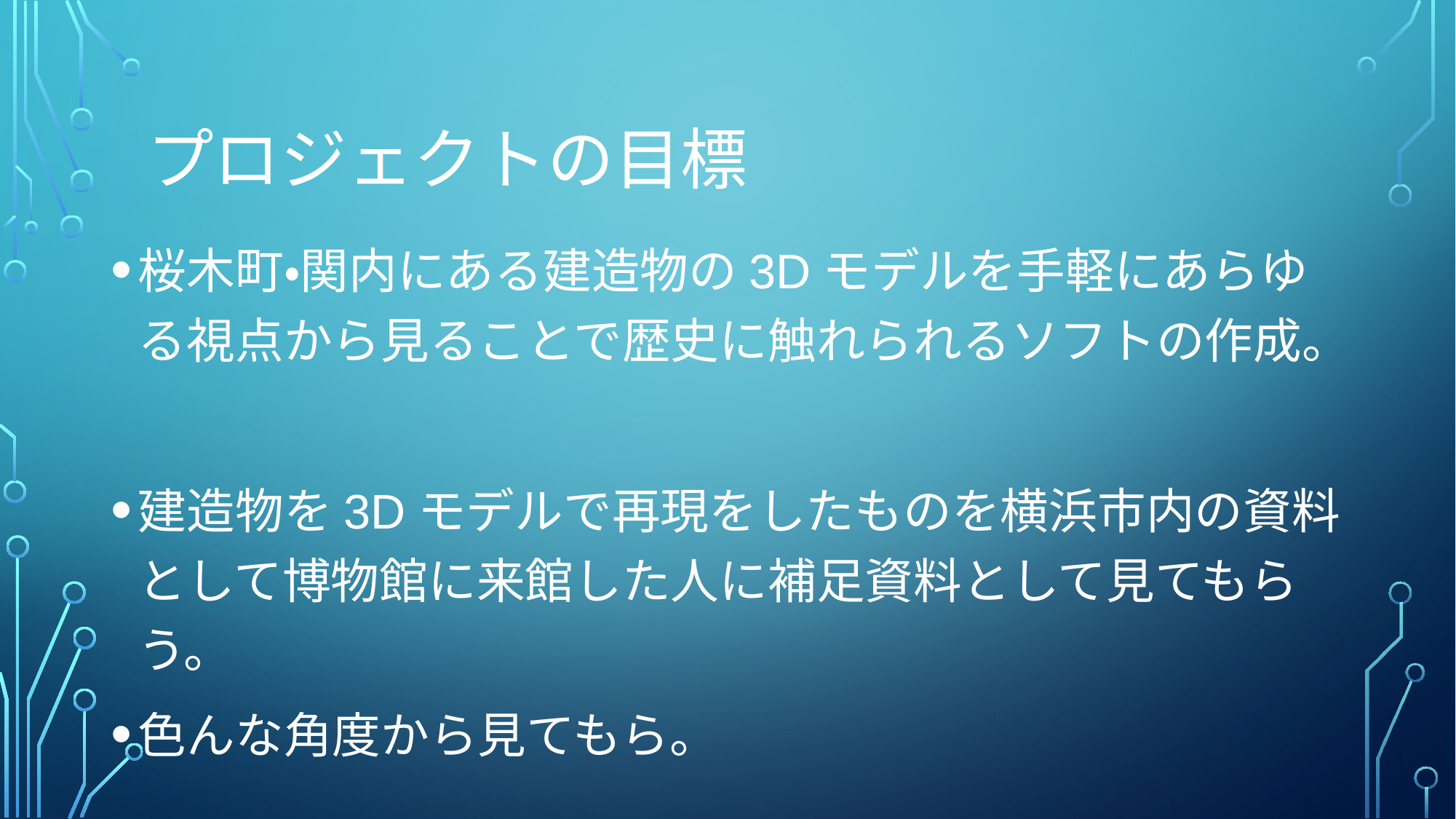

# プロジェクトの目標
桜木町・関内にある建造物の3Dモデルを手軽にあらゆる視点から見ることで歴史に触れられるソフトの作成。

建造物を3Dモデルで再現をしたものを横浜市内の資料として博物館に来館した人に補足資料として見てもらう。
色んな角度から見てもら。